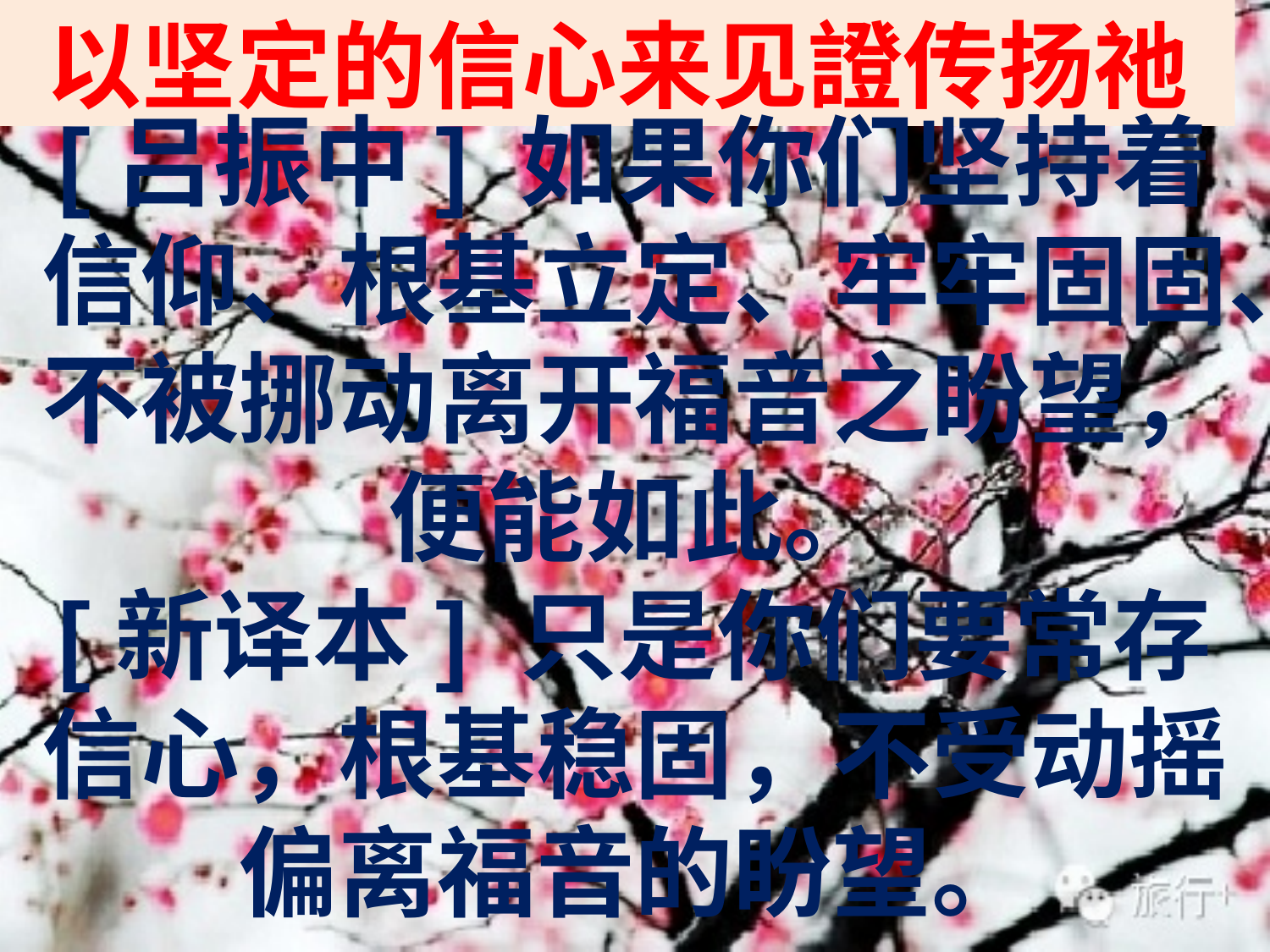

以坚定的信心来见證传扬祂
[吕振中] 如果你们坚持着信仰、根基立定、牢牢固固、不被挪动离开福音之盼望，便能如此。
[新译本] 只是你们要常存信心，根基稳固，不受动摇偏离福音的盼望。